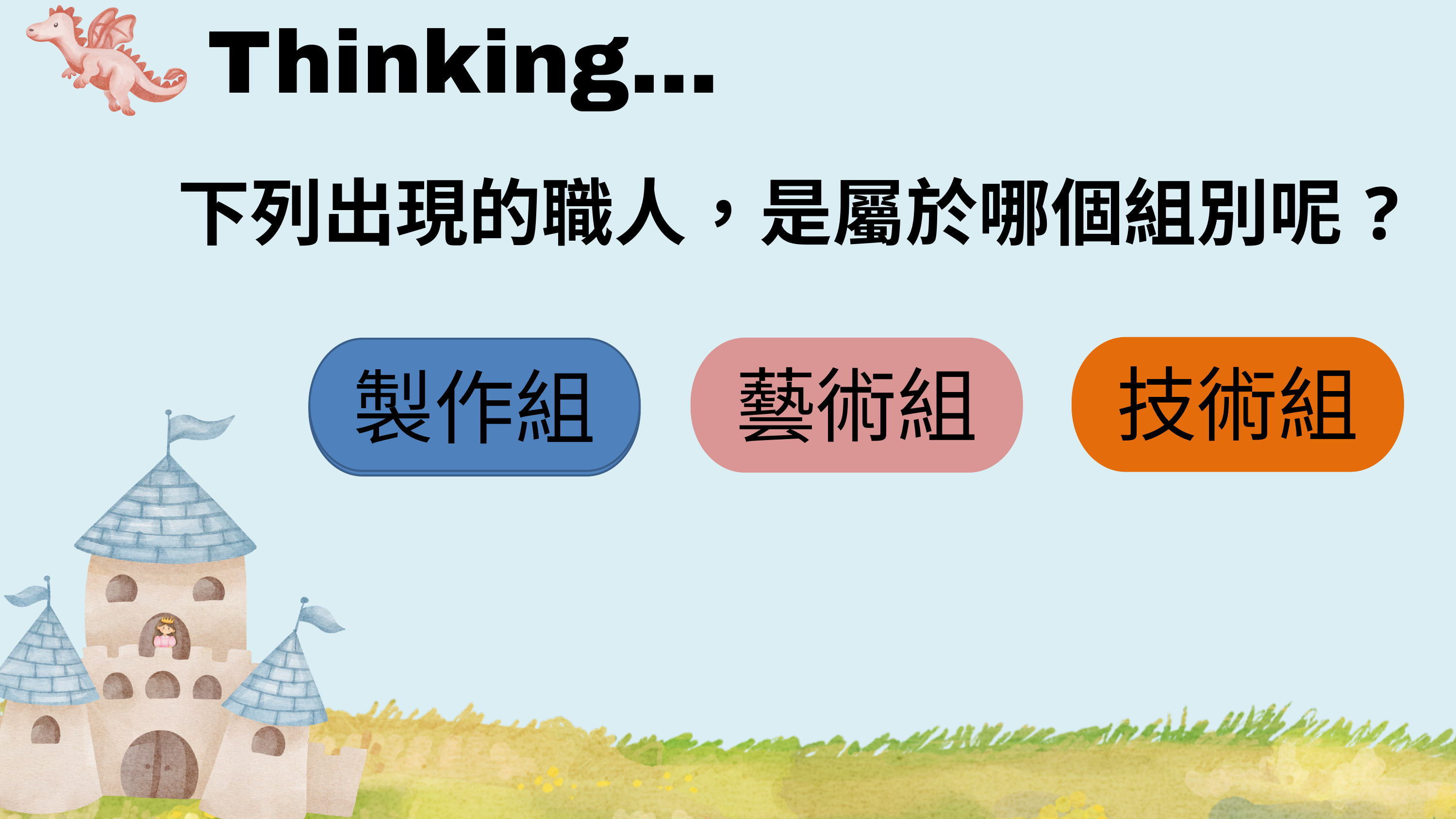

Thinking…

下列出現的職人，是屬於哪個組別呢?
技術組
藝術組
製作組
技術組
藝術組
製作組